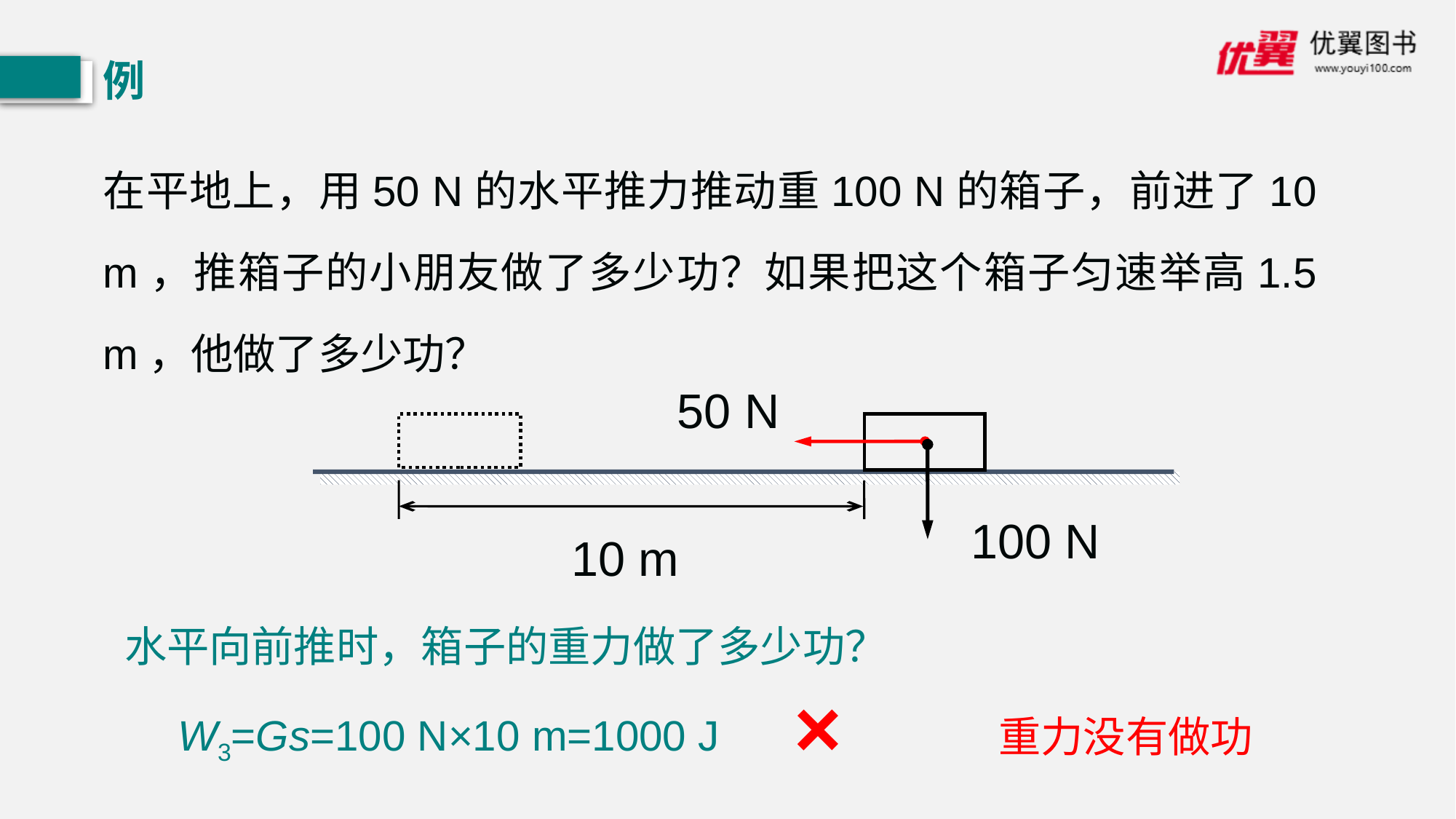

例

在平地上，用50 N的水平推力推动重100 N的箱子，前进了10 m，推箱子的小朋友做了多少功？如果把这个箱子匀速举高1.5 m，他做了多少功？
50 N

100 N

10 m

水平向前推时，箱子的重力做了多少功？
×
重力没有做功
W3=Gs=100 N×10 m=1000 J